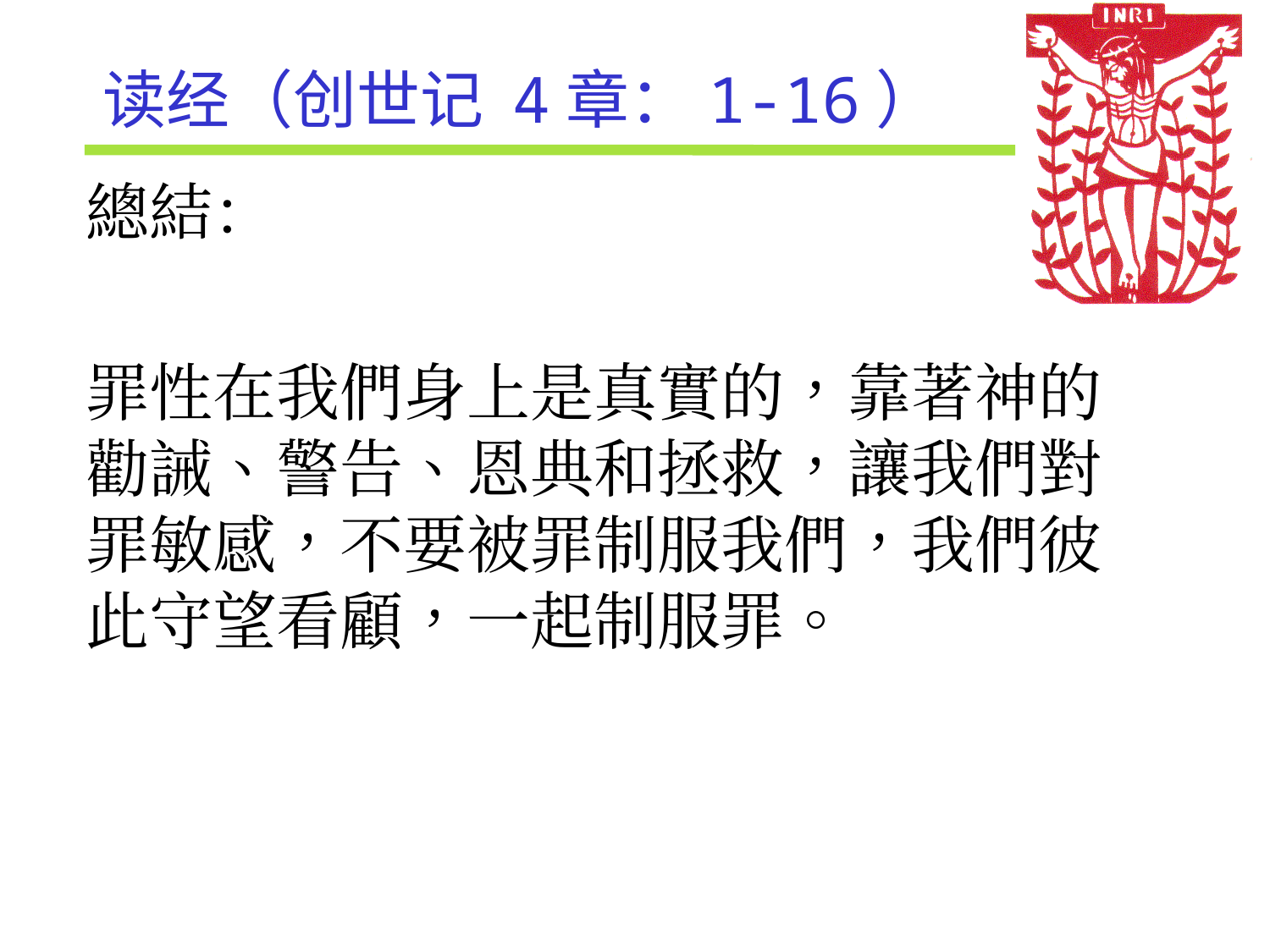

读经（创世记 4章：1-16）
總結：
罪性在我們身上是真實的，靠著神的勸誡、警告、恩典和拯救，讓我們對罪敏感，不要被罪制服我們，我們彼此守望看顧，一起制服罪。